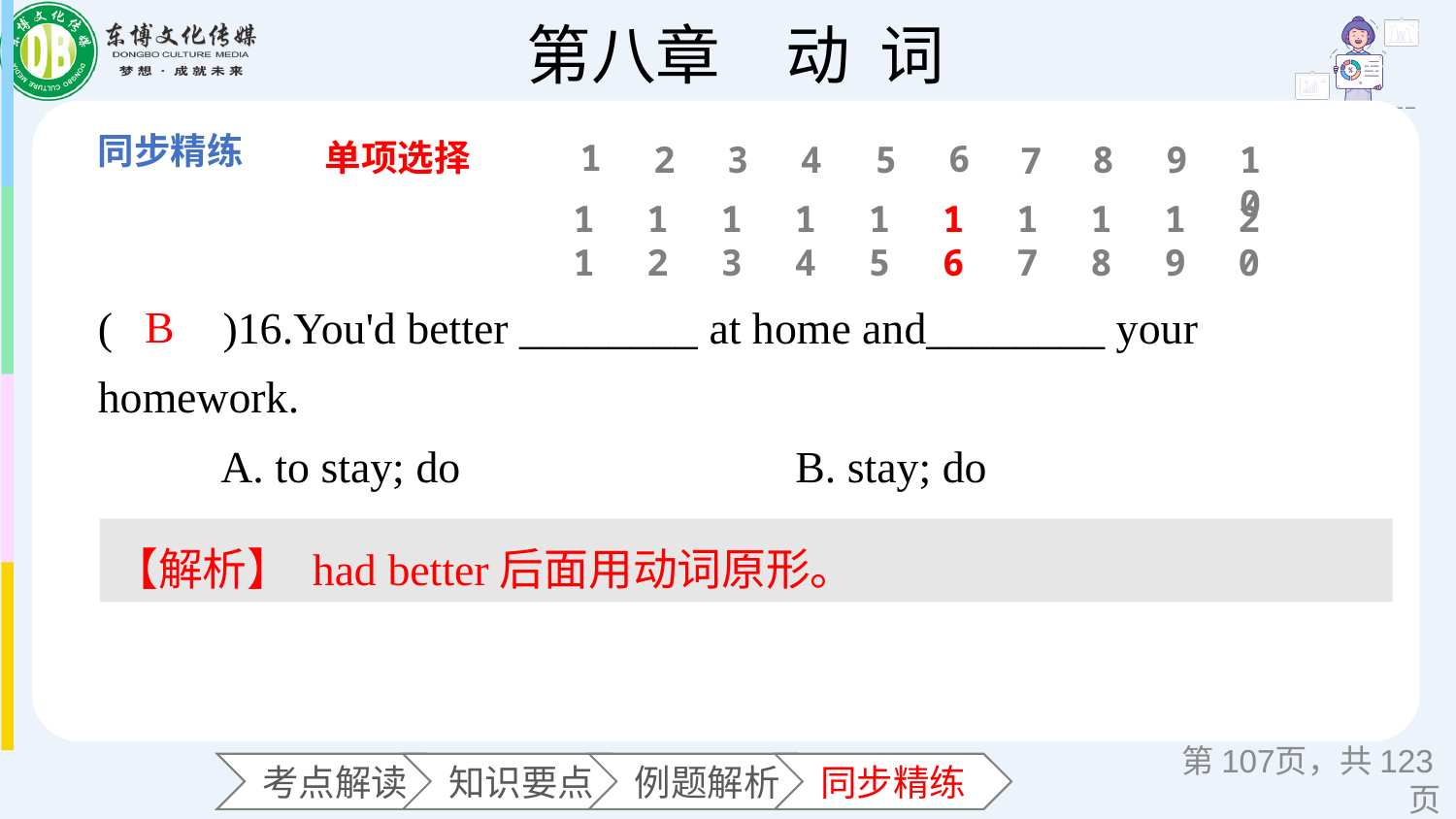

单项选择
1
6
2
3
4
5
8
9
10
7
11
12
13
14
15
16
17
18
19
20
(　　)16.You'd better ________ at home and________ your homework.
           A. to stay; do                              B. stay; do
           C. to stay; to do                           D. stay; to do
B
【解析】 had better后面用动词原形。
第107页，共123页